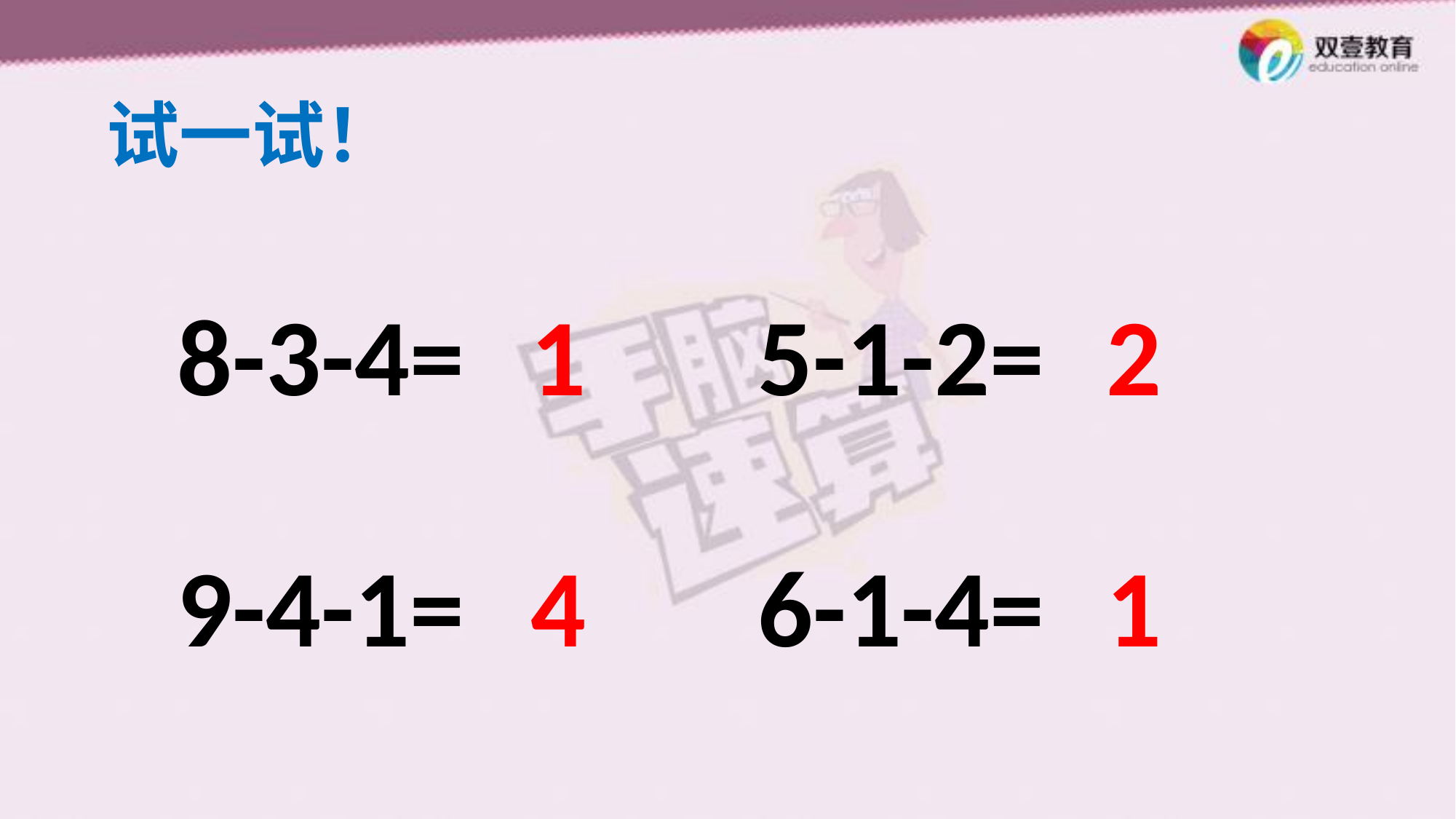

试一试！
8-3-4=
1
5-1-2=
2
9-4-1=
4
6-1-4=
1